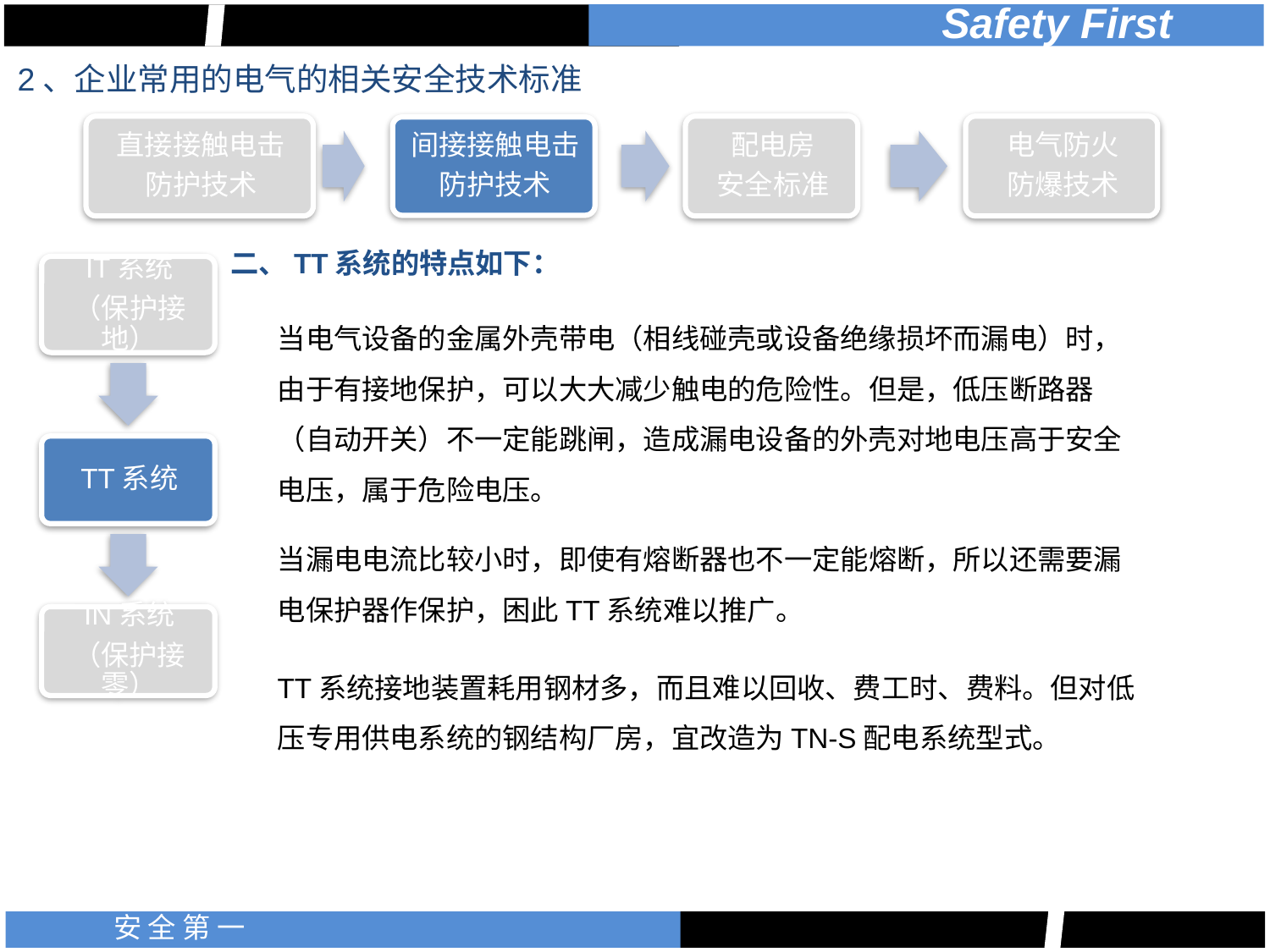

2、企业常用的电气的相关安全技术标准
直接接触电击
防护技术

间接接触电击
防护技术

配电房
安全标准

电气防火
防爆技术
二、TT系统的特点如下：
IT系统
（保护接地）

TT系统

IN系统
（保护接零）
当电气设备的金属外壳带电（相线碰壳或设备绝缘损坏而漏电）时，由于有接地保护，可以大大减少触电的危险性。但是，低压断路器（自动开关）不一定能跳闸，造成漏电设备的外壳对地电压高于安全电压，属于危险电压。
当漏电电流比较小时，即使有熔断器也不一定能熔断，所以还需要漏电保护器作保护，困此TT系统难以推广。
TT系统接地装置耗用钢材多，而且难以回收、费工时、费料。但对低压专用供电系统的钢结构厂房，宜改造为TN-S配电系统型式。